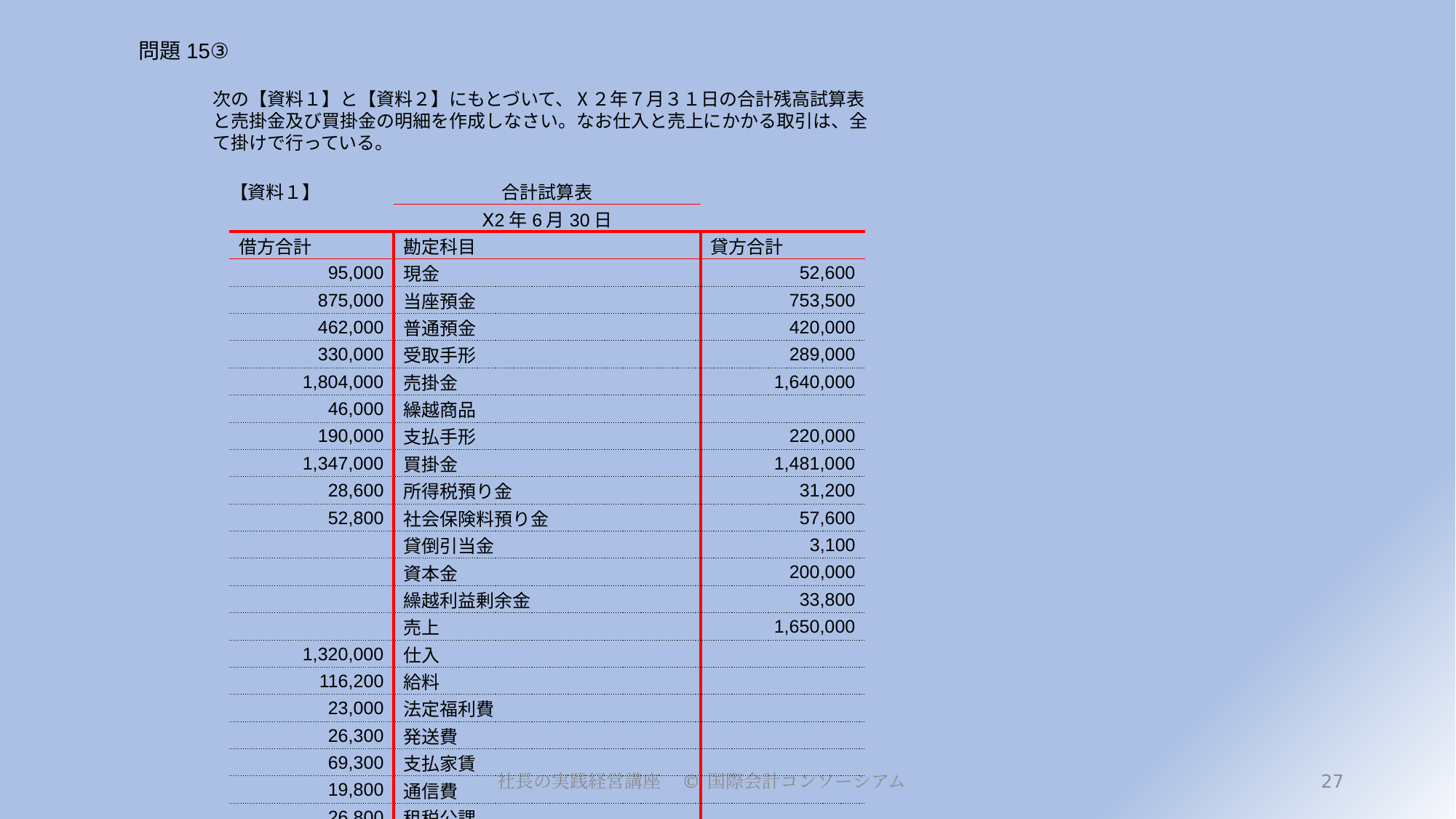

# 問題15③
次の【資料１】と【資料２】にもとづいて、Ⅹ２年７月３１日の合計残高試算表
と売掛金及び買掛金の明細を作成しなさい。なお仕入と売上にかかる取引は、全
て掛けで行っている。
| 【資料１】 | 合計試算表 |  |
| --- | --- | --- |
|  | Ⅹ2年6月30日 |  |
| 借方合計 | 勘定科目 | 貸方合計 |
| 95,000 | 現金 | 52,600 |
| 875,000 | 当座預金 | 753,500 |
| 462,000 | 普通預金 | 420,000 |
| 330,000 | 受取手形 | 289,000 |
| 1,804,000 | 売掛金 | 1,640,000 |
| 46,000 | 繰越商品 |  |
| 190,000 | 支払手形 | 220,000 |
| 1,347,000 | 買掛金 | 1,481,000 |
| 28,600 | 所得税預り金 | 31,200 |
| 52,800 | 社会保険料預り金 | 57,600 |
|  | 貸倒引当金 | 3,100 |
|  | 資本金 | 200,000 |
|  | 繰越利益剰余金 | 33,800 |
|  | 売上 | 1,650,000 |
| 1,320,000 | 仕入 |  |
| 116,200 | 給料 |  |
| 23,000 | 法定福利費 |  |
| 26,300 | 発送費 |  |
| 69,300 | 支払家賃 |  |
| 19,800 | 通信費 |  |
| 26,800 | 租税公課 |  |
| 6,831,800 |  | 6,831,800 |
27
社長の実践経営講座　© 国際会計コンソーシアム